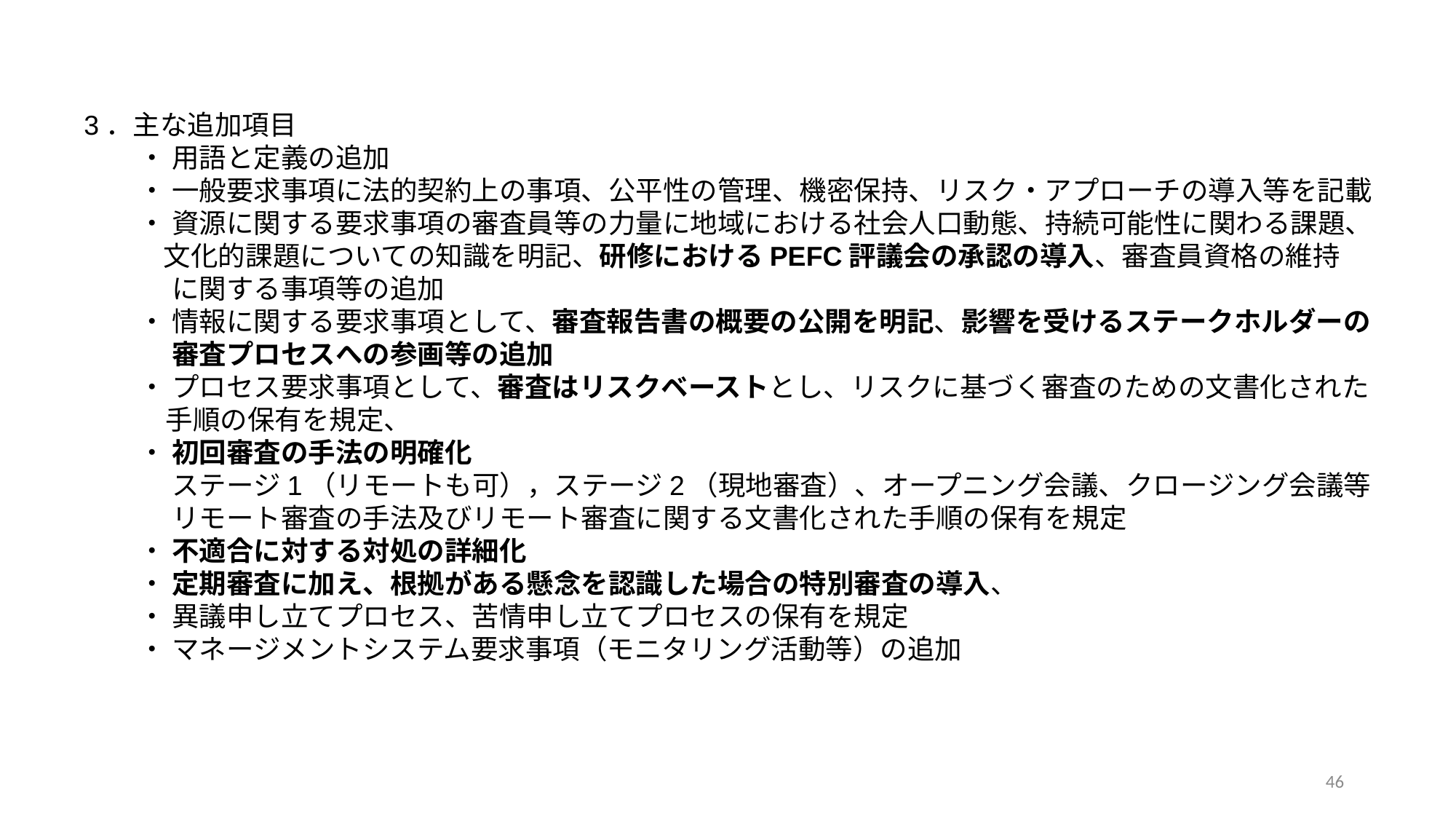

3．主な追加項目
　　・ 用語と定義の追加
　　・ 一般要求事項に法的契約上の事項、公平性の管理、機密保持、リスク・アプローチの導入等を記載
　　・ 資源に関する要求事項の審査員等の力量に地域における社会人口動態、持続可能性に関わる課題、
  　　 文化的課題についての知識を明記、研修におけるPEFC評議会の承認の導入、審査員資格の維持
　　　 に関する事項等の追加
　　・ 情報に関する要求事項として、審査報告書の概要の公開を明記、影響を受けるステークホルダーの
　　　 審査プロセスへの参画等の追加
　　・ プロセス要求事項として、審査はリスクベーストとし、リスクに基づく審査のための文書化された
　　　手順の保有を規定、
　　・ 初回審査の手法の明確化
　　　 ステージ1（リモートも可），ステージ2（現地審査）、オープニング会議、クロージング会議等
　　　 リモート審査の手法及びリモート審査に関する文書化された手順の保有を規定
　　・ 不適合に対する対処の詳細化
　　・ 定期審査に加え、根拠がある懸念を認識した場合の特別審査の導入、
　　・ 異議申し立てプロセス、苦情申し立てプロセスの保有を規定
　　・ マネージメントシステム要求事項（モニタリング活動等）の追加
46